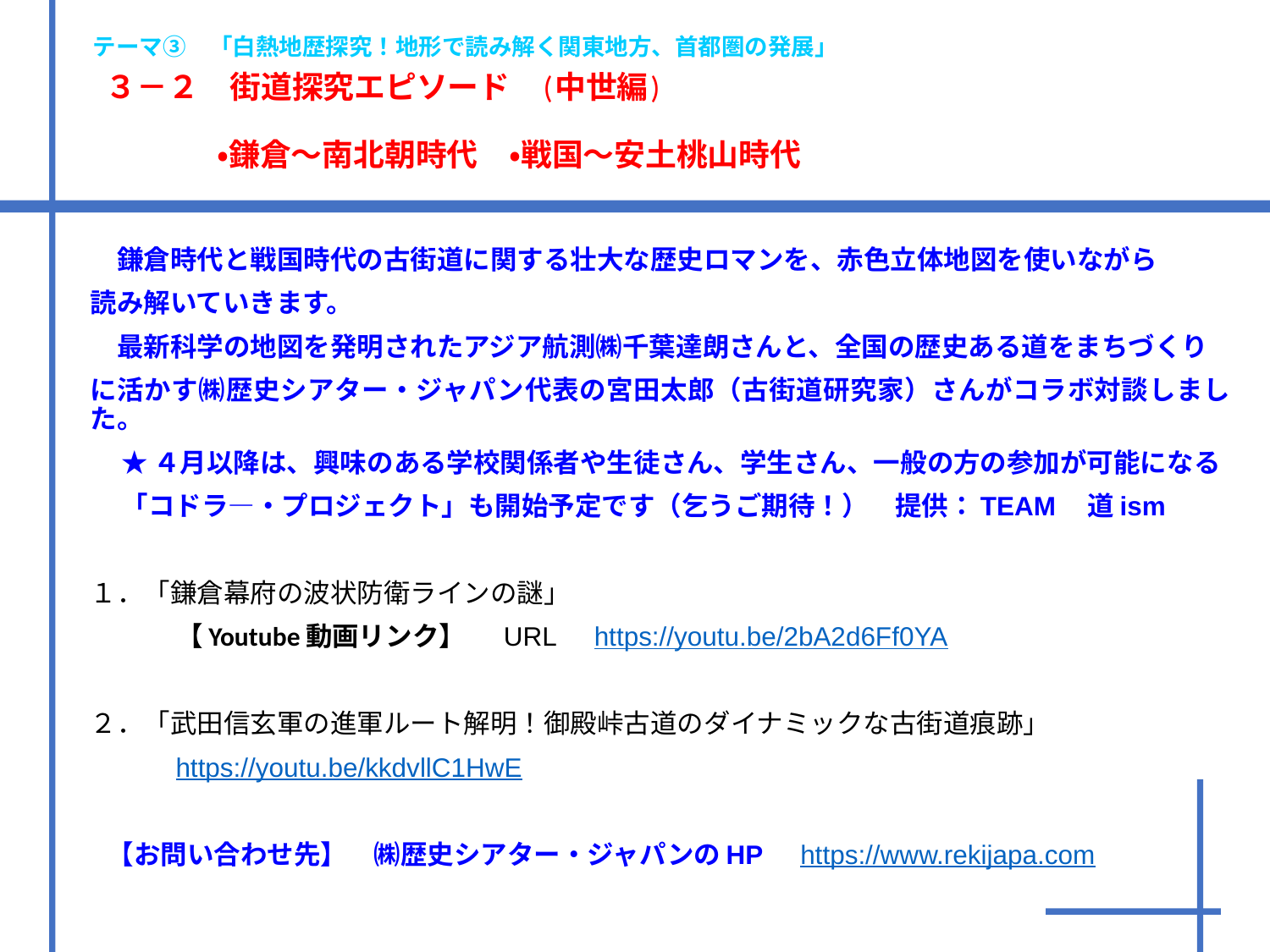

テーマ③　「白熱地歴探究！地形で読み解く関東地方、首都圏の発展」

　３－２　街道探究エピソード　(中世編)

　　　　・鎌倉～南北朝時代　・戦国～安土桃山時代

　鎌倉時代と戦国時代の古街道に関する壮大な歴史ロマンを、赤色立体地図を使いながら
読み解いていきます。
　最新科学の地図を発明されたアジア航測㈱千葉達朗さんと、全国の歴史ある道をまちづくり
に活かす㈱歴史シアター・ジャパン代表の宮田太郎（古街道研究家）さんがコラボ対談しました。
★４月以降は、興味のある学校関係者や生徒さん、学生さん、一般の方の参加が可能になる
「コドラ―・プロジェクト」も開始予定です（乞うご期待！）　提供：TEAM　道ism

１．「鎌倉幕府の波状防衛ラインの謎」
　　　 【Youtube動画リンク】 　URL　https://youtu.be/2bA2d6Ff0YA

２．「武田信玄軍の進軍ルート解明！御殿峠古道のダイナミックな古街道痕跡」
　　　https://youtu.be/kkdvllC1HwE

  【お問い合わせ先】　㈱歴史シアター・ジャパンのHP　https://www.rekijapa.com